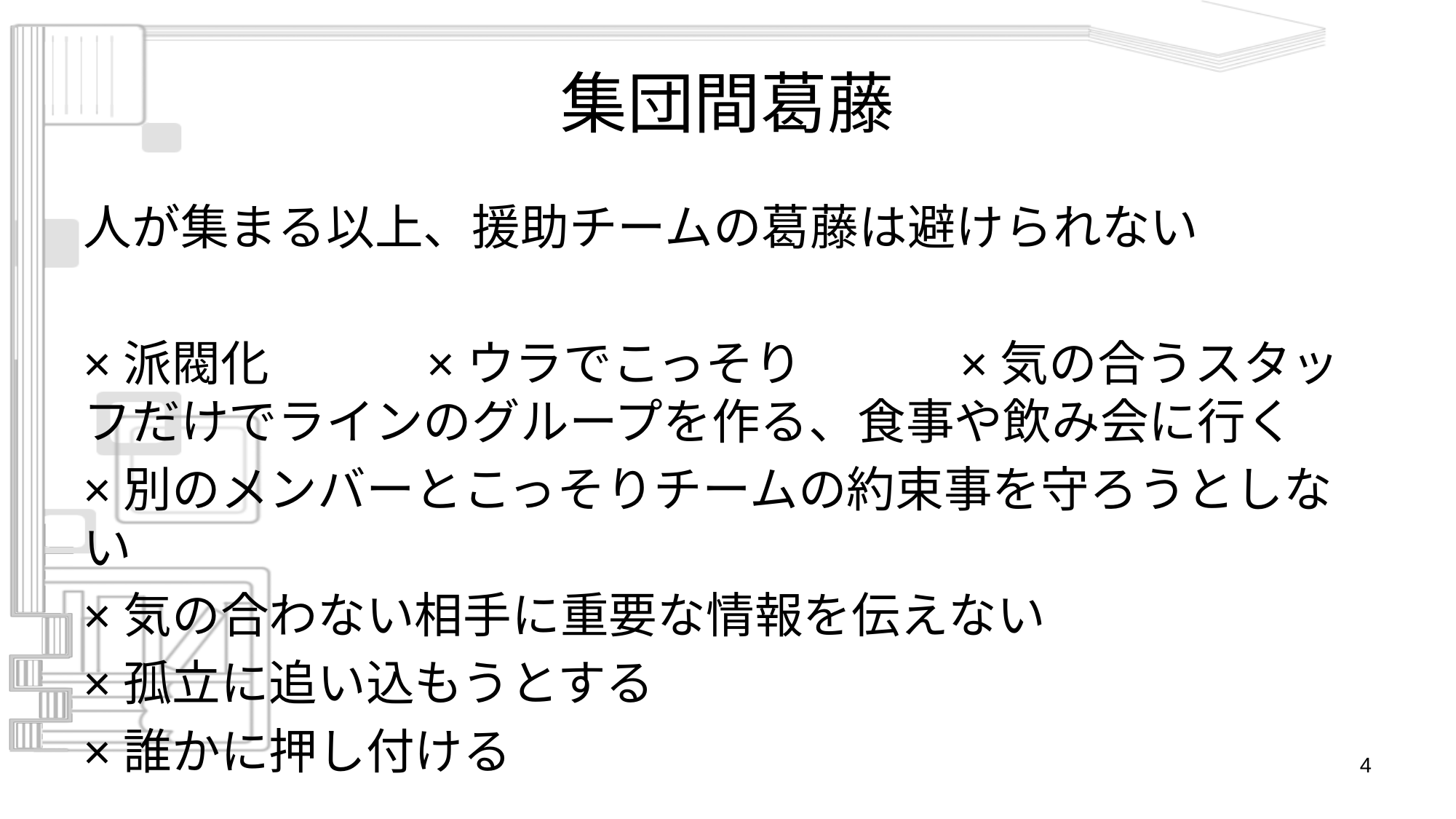

# 集団間葛藤
人が集まる以上、援助チームの葛藤は避けられない

×派閥化　　　×ウラでこっそり　　　×気の合うスタッフだけでラインのグループを作る、食事や飲み会に行く
×別のメンバーとこっそりチームの約束事を守ろうとしない
×気の合わない相手に重要な情報を伝えない
×孤立に追い込もうとする
×誰かに押し付ける
4